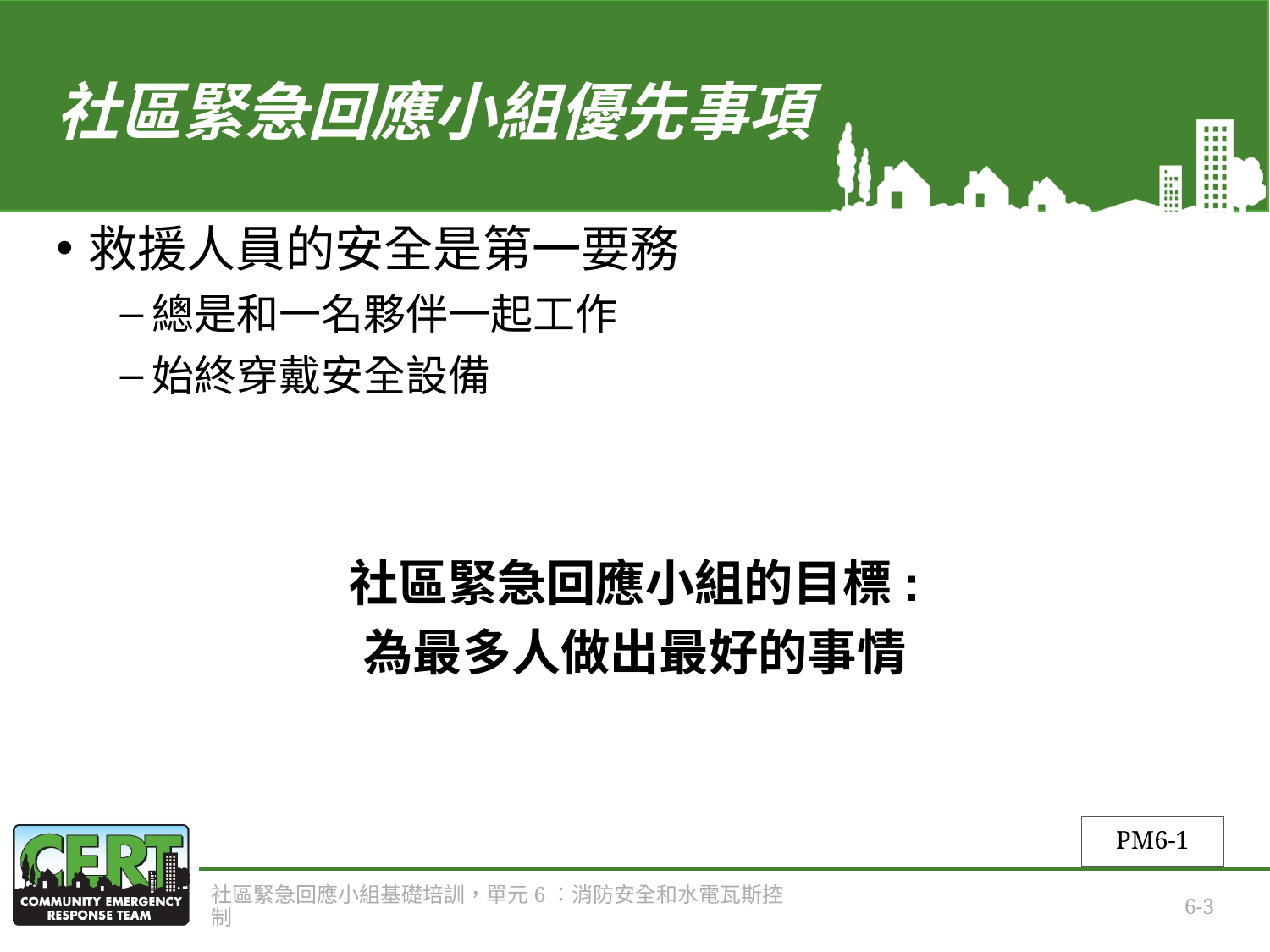

# 社區緊急回應小組優先事項
救援人員的安全是第一要務
總是和一名夥伴一起工作
始終穿戴安全設備

社區緊急回應小組的目標:
為最多人做出最好的事情

PM6-1
社區緊急回應小組基礎培訓，單元6：消防安全和水電瓦斯控制
6-3